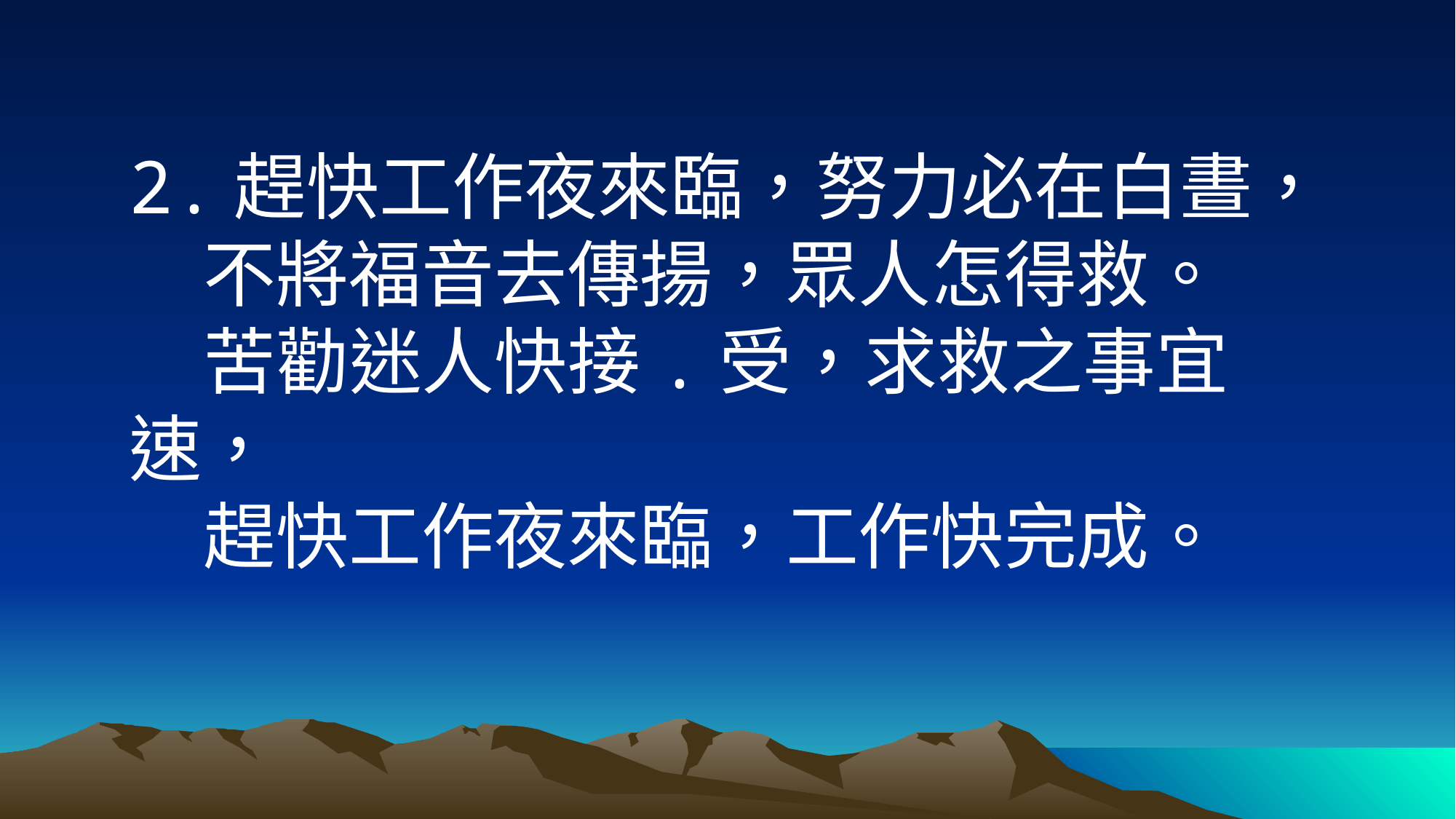

# 2.趕快工作夜來臨，努力必在白晝， 不將福音去傳揚，眾人怎得救。 苦勸迷人快接.受，求救之事宜速， 趕快工作夜來臨，工作快完成。